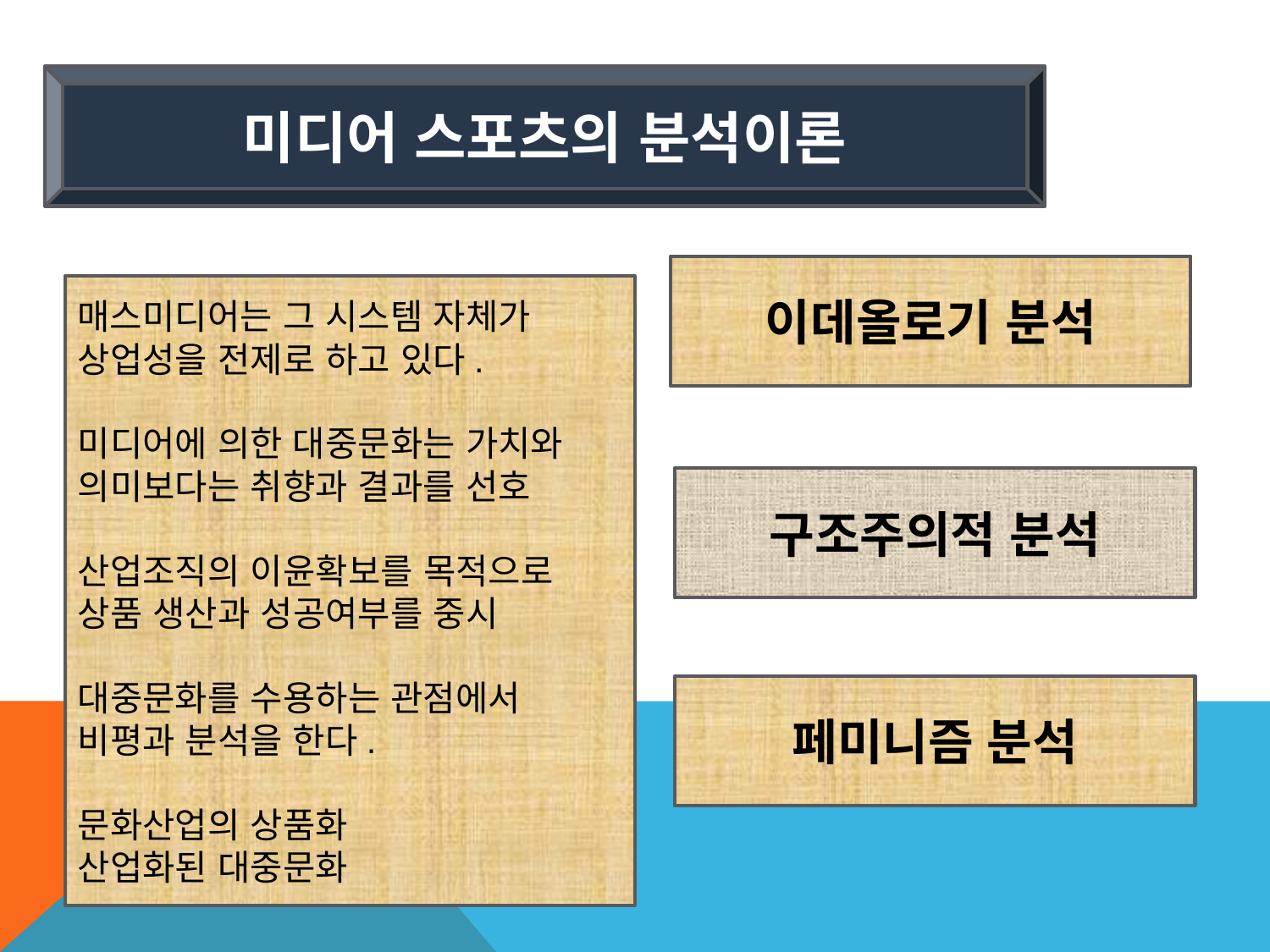

미디어 스포츠의 분석이론
이데올로기 분석
매스미디어는 그 시스템 자체가
상업성을 전제로 하고 있다.

미디어에 의한 대중문화는 가치와 의미보다는 취향과 결과를 선호

산업조직의 이윤확보를 목적으로 상품 생산과 성공여부를 중시

대중문화를 수용하는 관점에서 비평과 분석을 한다.

문화산업의 상품화
산업화된 대중문화
구조주의적 분석
페미니즘 분석